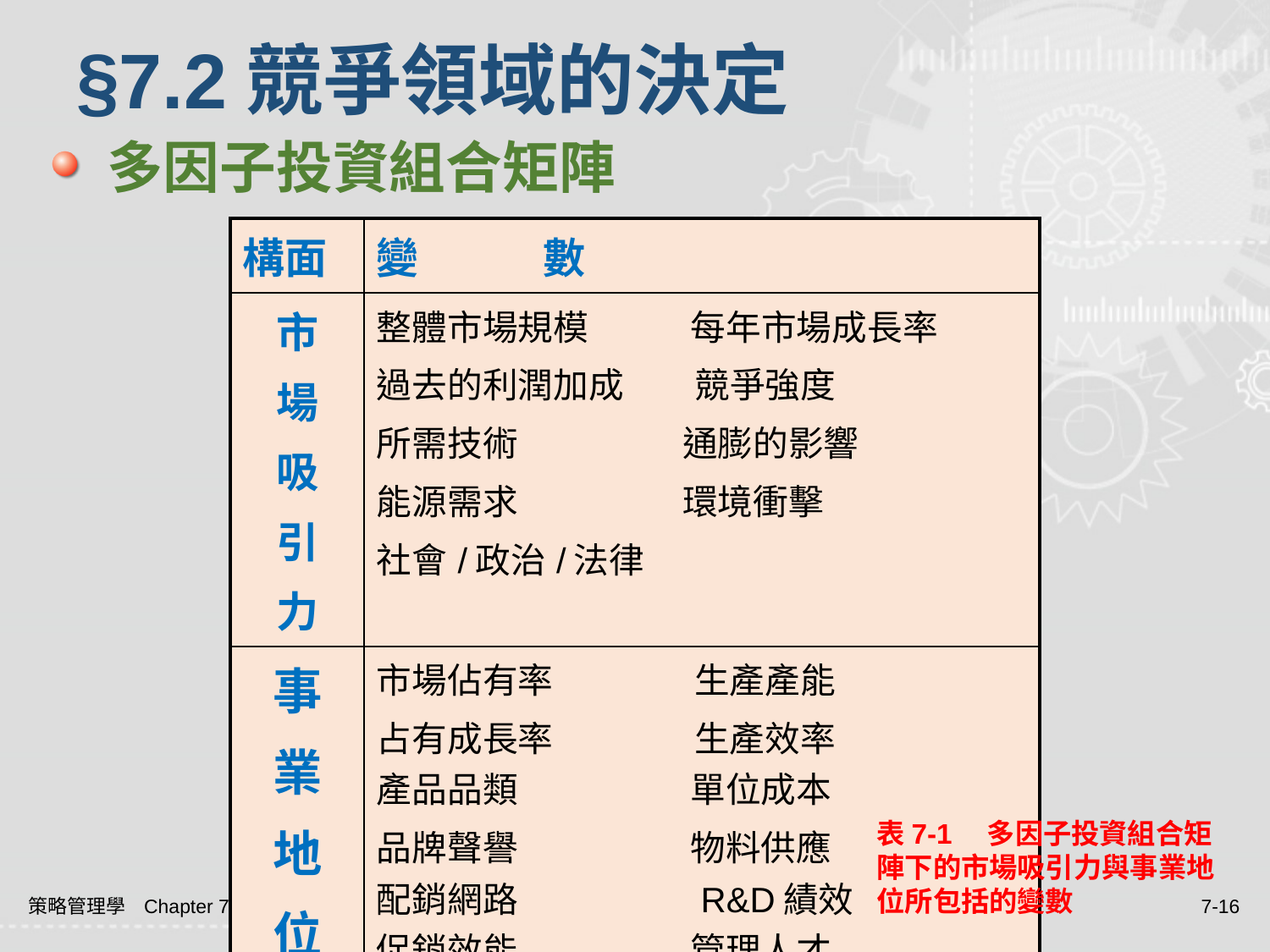

# §7.2競爭領域的決定
 多因子投資組合矩陣
| 構面 | 變 數 |
| --- | --- |
| 市 場 吸 引 力 | 整體市場規模 每年市場成長率 過去的利潤加成 競爭強度 所需技術 通膨的影響 能源需求 環境衝擊 社會/政治/法律 |
| 事 業 地 位 | 市場佔有率 生產產能 占有成長率 生產效率 產品品類 單位成本 品牌聲譽 物料供應 配銷網路 R&D績效 促銷效能 管理人才 |
表7-1　多因子投資組合矩陣下的市場吸引力與事業地位所包括的變數
策略管理學   Chapter 7   競爭領域與策略布局
7-16